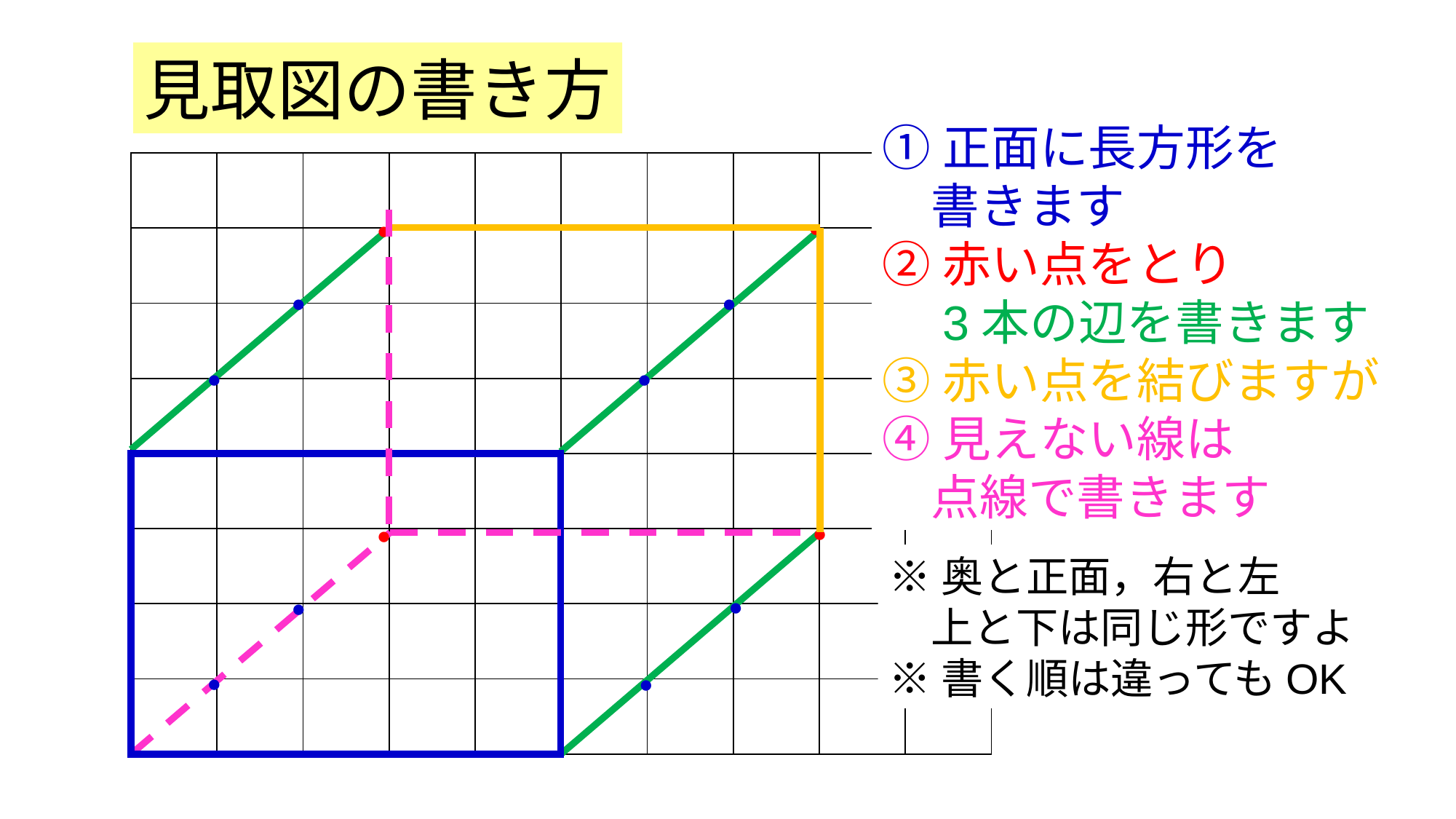

見取図の書き方
①正面に長方形を
　書きます
②赤い点をとり
　3本の辺を書きます
③赤い点を結びますが
④見えない線は
　点線で書きます
|  |  |  |  |  |  |  |  |  |  |
| --- | --- | --- | --- | --- | --- | --- | --- | --- | --- |
|  |  |  |  |  |  |  |  |  |  |
|  |  |  |  |  |  |  |  |  |  |
|  |  |  |  |  |  |  |  |  |  |
|  |  |  |  |  |  |  |  |  |  |
|  |  |  |  |  |  |  |  |  |  |
|  |  |  |  |  |  |  |  |  |  |
|  |  |  |  |  |  |  |  |  |  |
●
●
●
●
●
●

●
●
※奥と正面，右と左
　上と下は同じ形ですよ
※書く順は違ってもOK
●
●
●
●